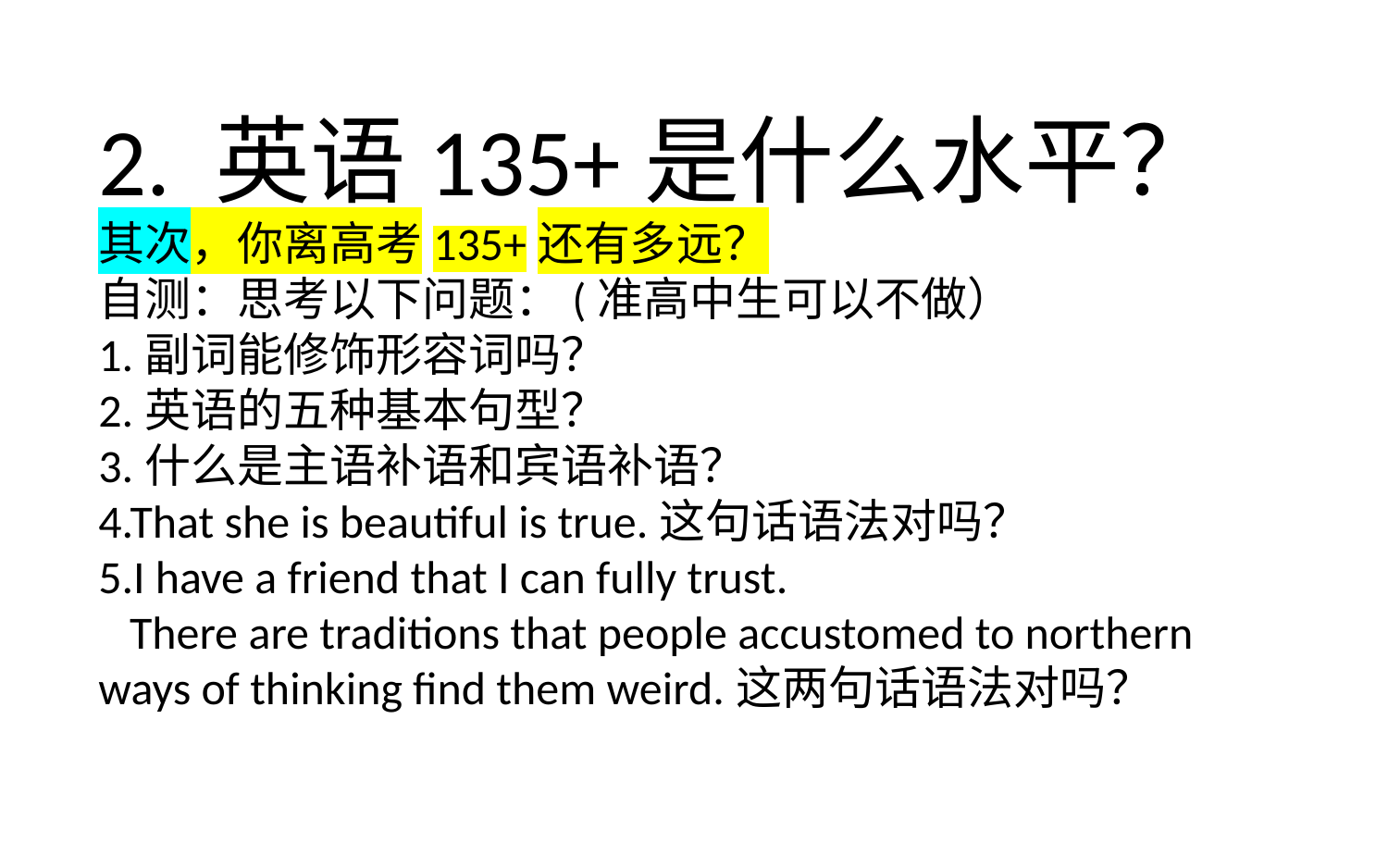

2. 英语135+是什么水平？
其次，你离高考135+还有多远？
自测：思考以下问题：(准高中生可以不做）
1.副词能修饰形容词吗？
2.英语的五种基本句型？
3.什么是主语补语和宾语补语？
4.That she is beautiful is true.这句话语法对吗？
5.I have a friend that I can fully trust.
   There are traditions that people accustomed to northern ways of thinking find them weird.这两句话语法对吗？